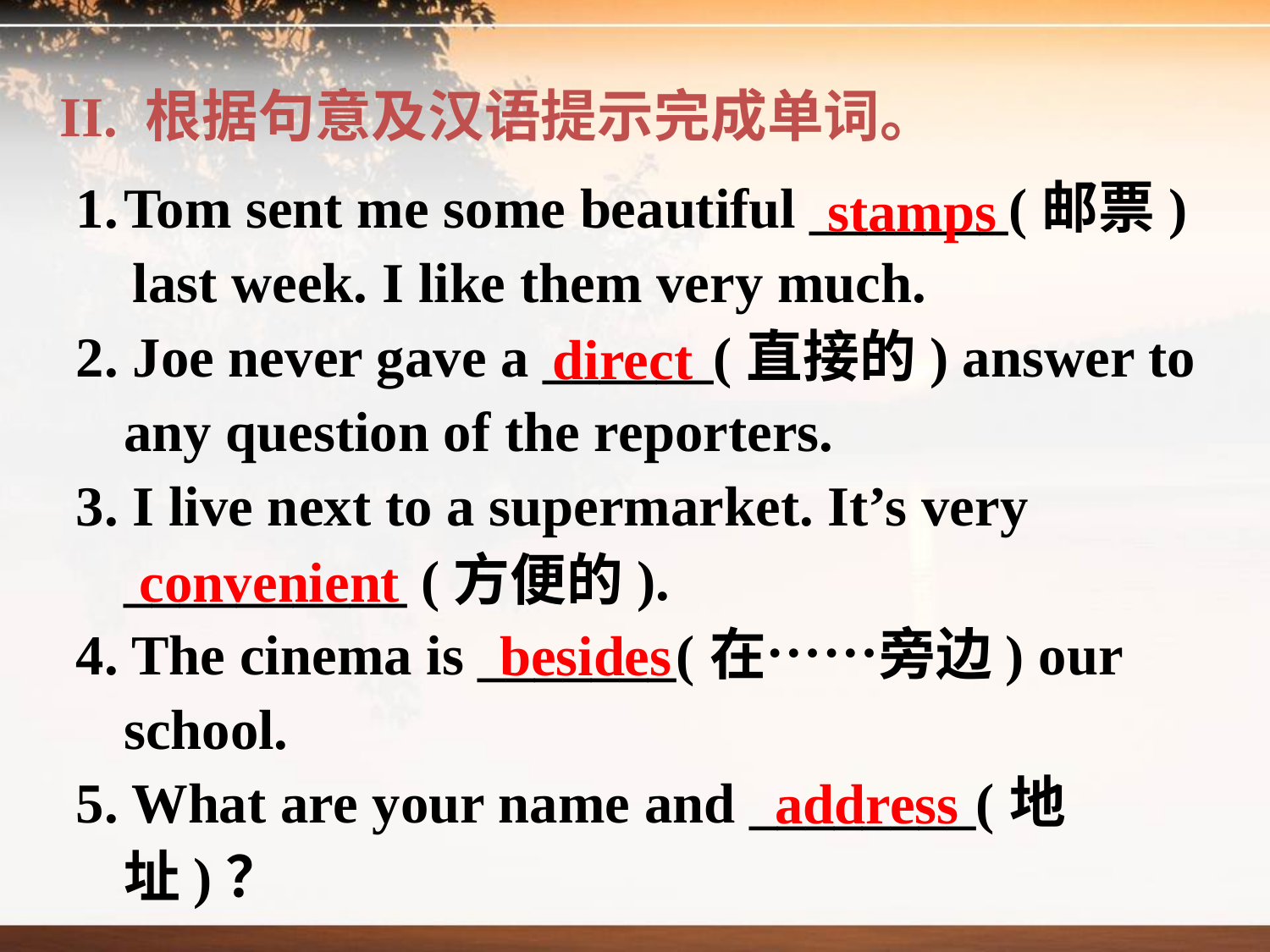

II. 根据句意及汉语提示完成单词。
Tom sent me some beautiful _______(邮票)
    last week. I like them very much.
2. Joe never gave a ______(直接的) answer to any question of the reporters.
3. I live next to a supermarket. It’s very __________ (方便的).
4. The cinema is _______(在……旁边) our school.
5. What are your name and ________(地址)？
stamps
direct
convenient
besides
address